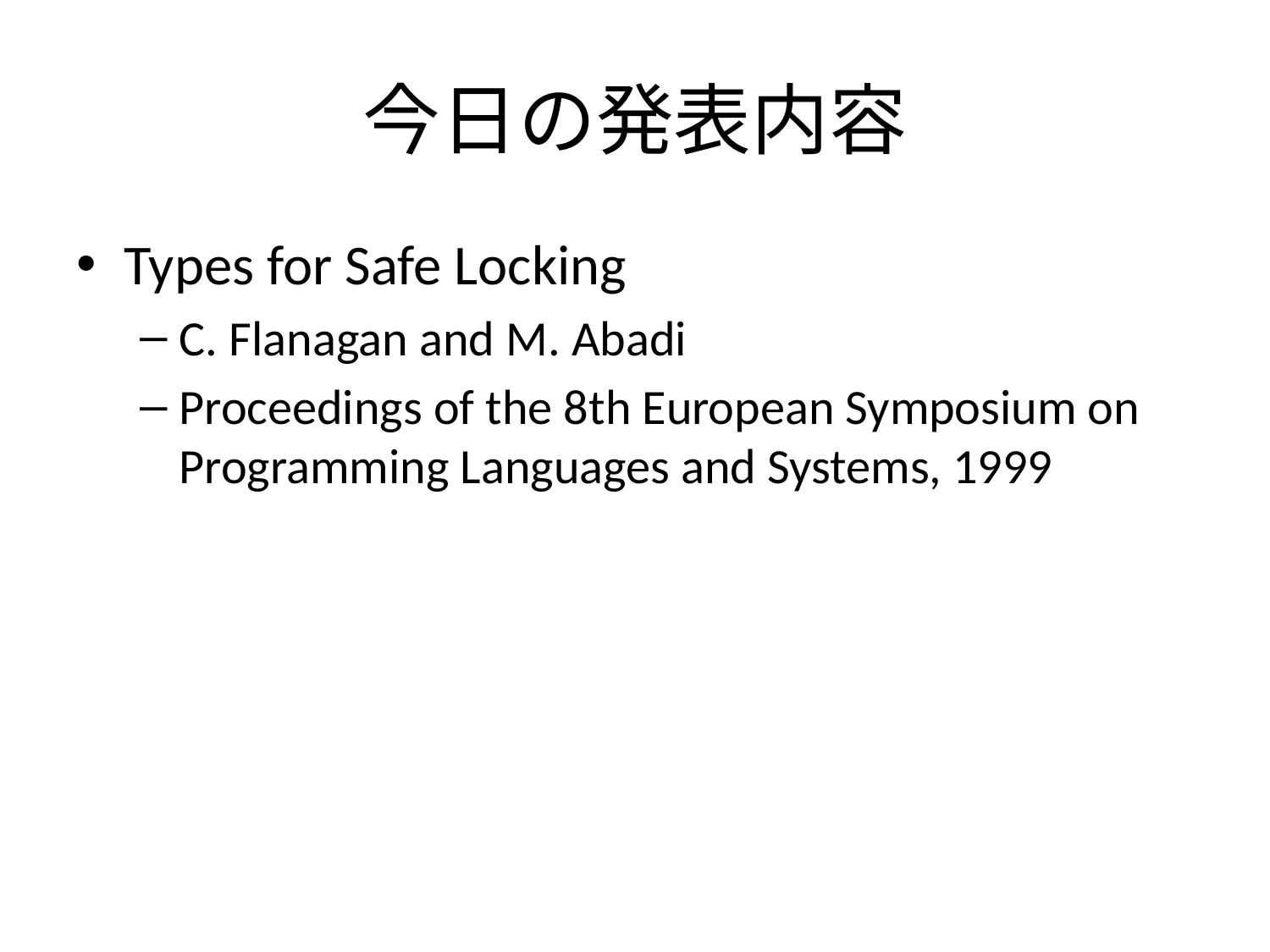

# 今日の発表内容
Types for Safe Locking
C. Flanagan and M. Abadi
Proceedings of the 8th European Symposium on Programming Languages and Systems, 1999